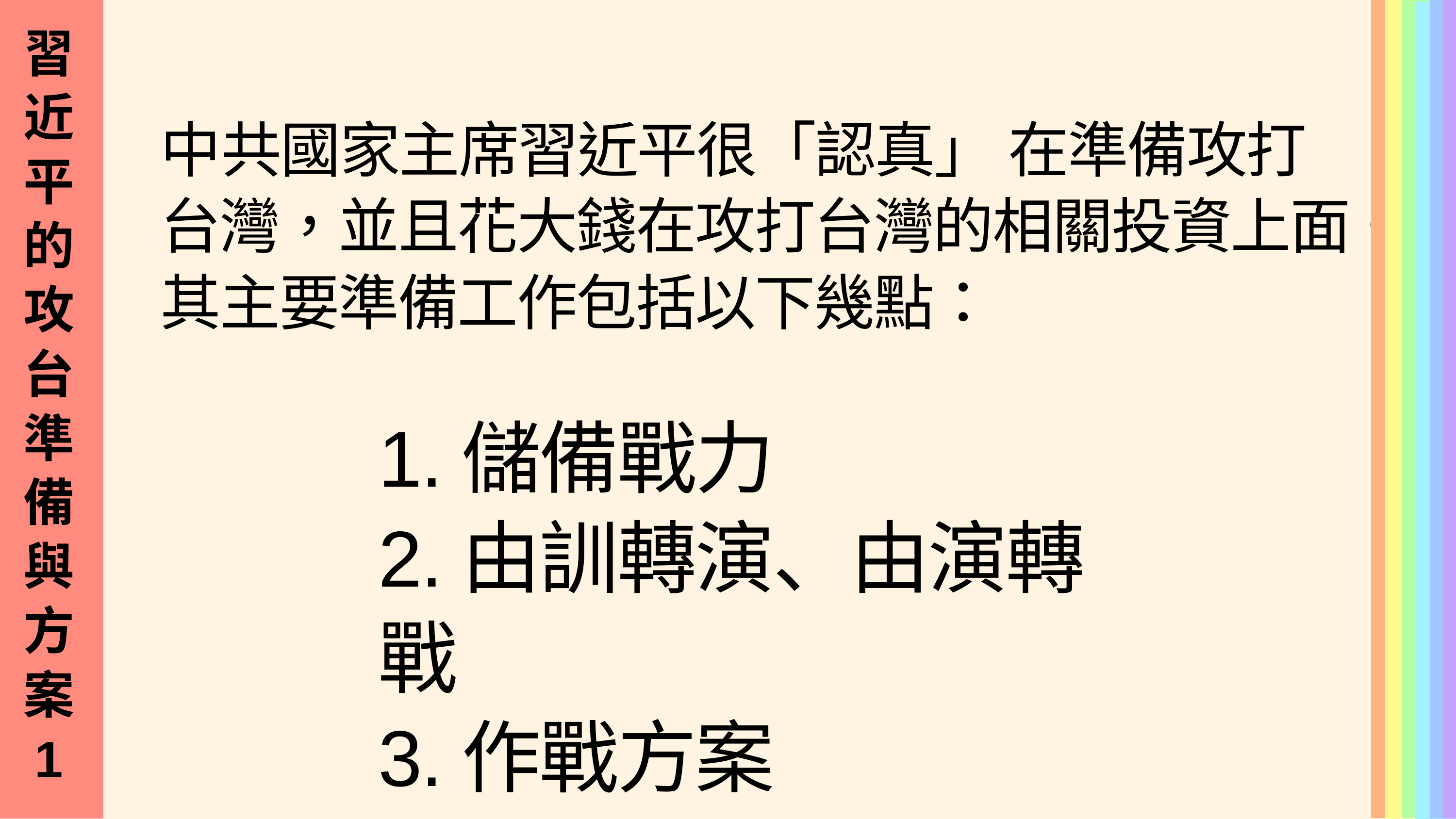

習
近
平
的
攻
台
準
備
與
方
案
1
中共國家主席習近平很「認真」 在準備攻打台灣，並且花大錢在攻打台灣的相關投資上面。
其主要準備工作包括以下幾點：
1.儲備戰力
2.由訓轉演、由演轉戰
3.作戰方案